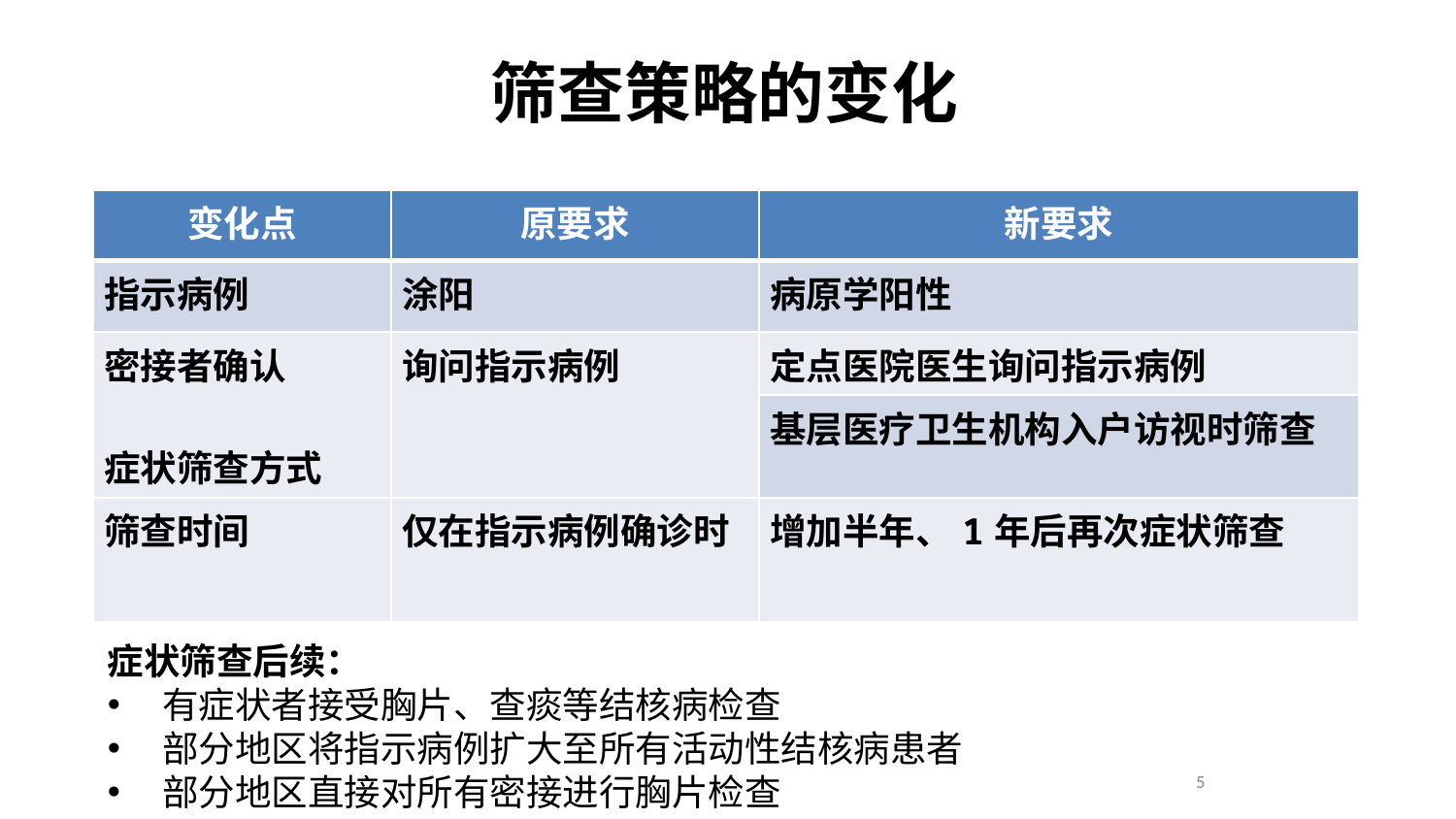

筛查策略的变化
| 变化点 | 原要求 | 新要求 |
| --- | --- | --- |
| 指示病例 | 涂阳 | 病原学阳性 |
| 密接者确认 症状筛查方式 | 询问指示病例 | 定点医院医生询问指示病例 |
|  |  | 基层医疗卫生机构入户访视时筛查 |
| 筛查时间 | 仅在指示病例确诊时 | 增加半年、1年后再次症状筛查 |
症状筛查后续：
有症状者接受胸片、查痰等结核病检查
部分地区将指示病例扩大至所有活动性结核病患者
部分地区直接对所有密接进行胸片检查
5